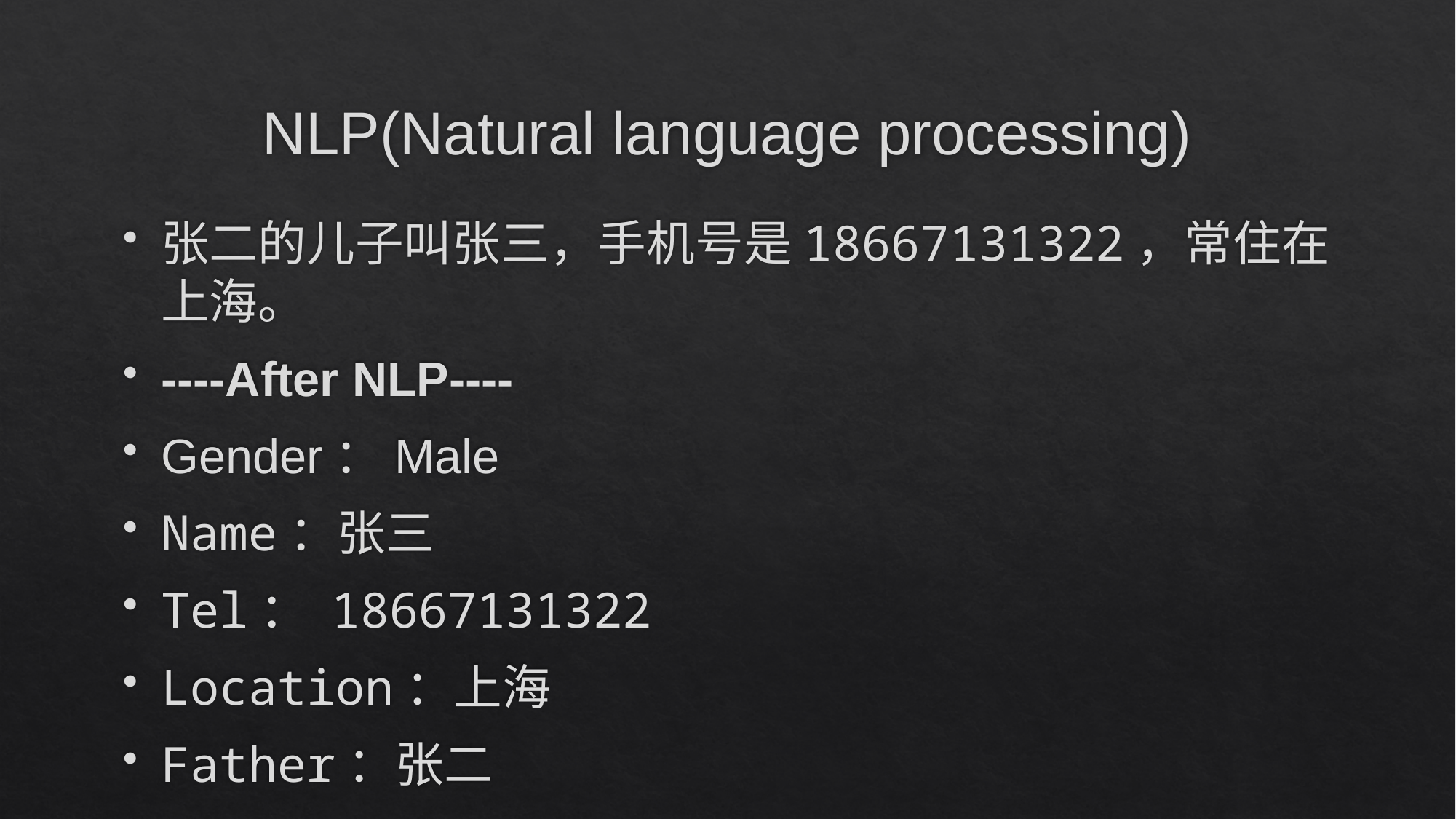

# NLP(Natural language processing)
张二的儿子叫张三，手机号是18667131322，常住在上海。
----After NLP----
Gender：Male
Name：张三
Tel： 18667131322
Location：上海
Father：张二